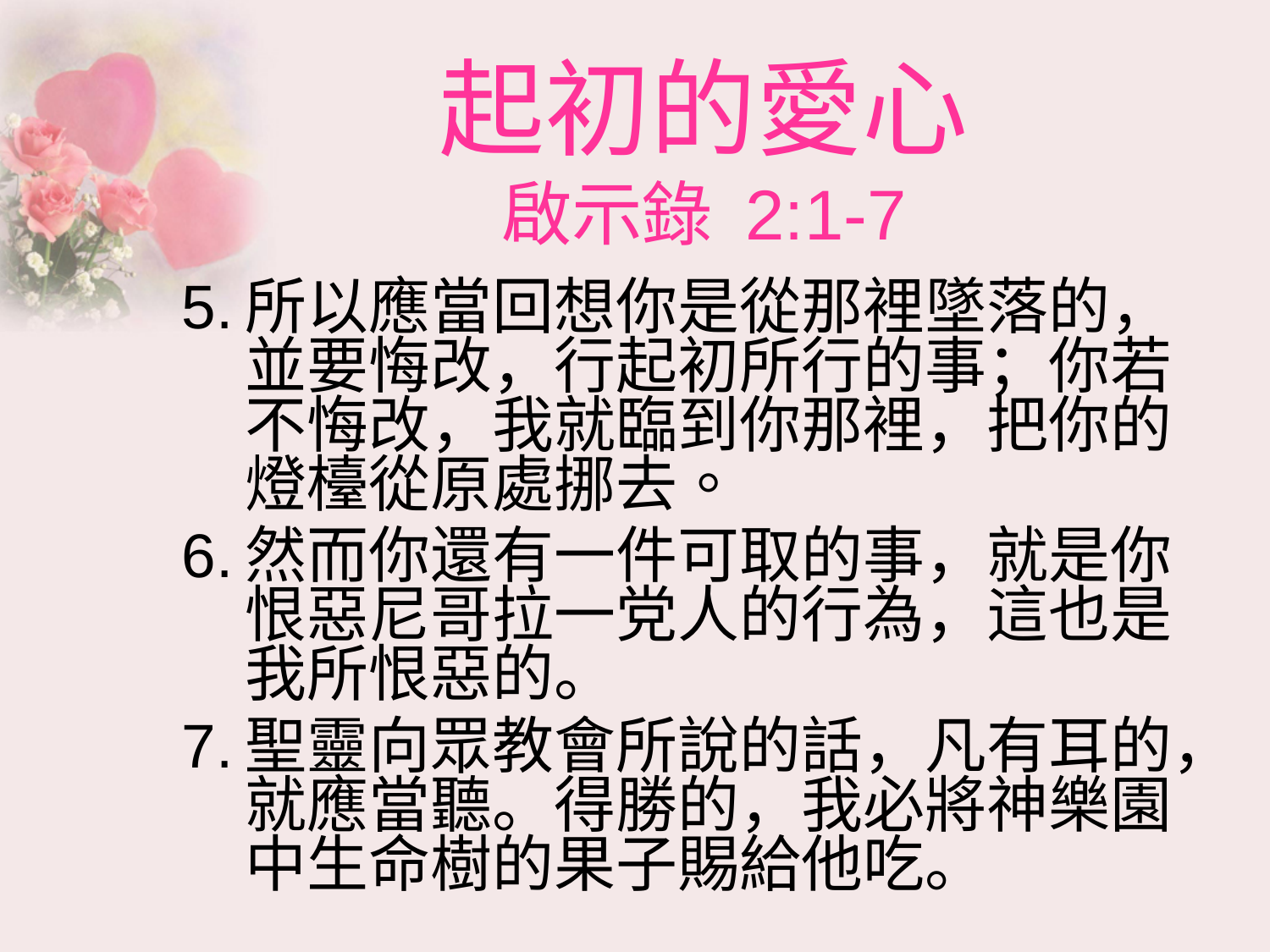

起初的愛心
啟示錄 2:1-7
所以應當回想你是從那裡墜落的，並要悔改，行起初所行的事；你若不悔改，我就臨到你那裡，把你的燈檯從原處挪去。
然而你還有一件可取的事，就是你恨惡尼哥拉一党人的行為，這也是我所恨惡的。
聖靈向眾教會所說的話，凡有耳的，就應當聽。得勝的，我必將神樂園中生命樹的果子賜給他吃。